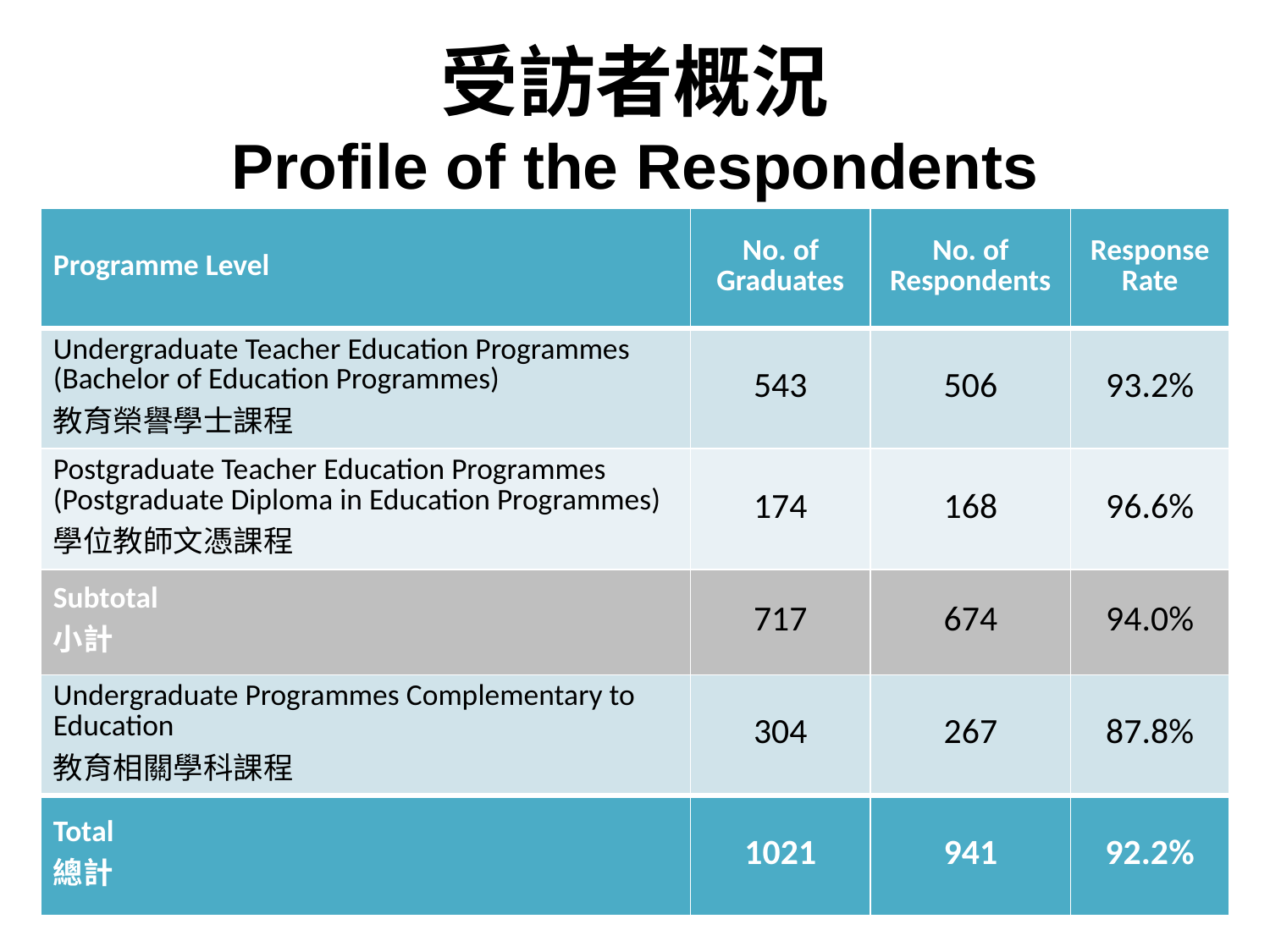

# 受訪者概況 Profile of the Respondents
| Programme Level | No. of Graduates | No. of Respondents | Response Rate |
| --- | --- | --- | --- |
| Undergraduate Teacher Education Programmes (Bachelor of Education Programmes) 教育榮譽學士課程 | 543 | 506 | 93.2% |
| Postgraduate Teacher Education Programmes (Postgraduate Diploma in Education Programmes) 學位教師文憑課程 | 174 | 168 | 96.6% |
| Subtotal 小計 | 717 | 674 | 94.0% |
| Undergraduate Programmes Complementary to Education 教育相關學科課程 | 304 | 267 | 87.8% |
| Total 總計 | 1021 | 941 | 92.2% |